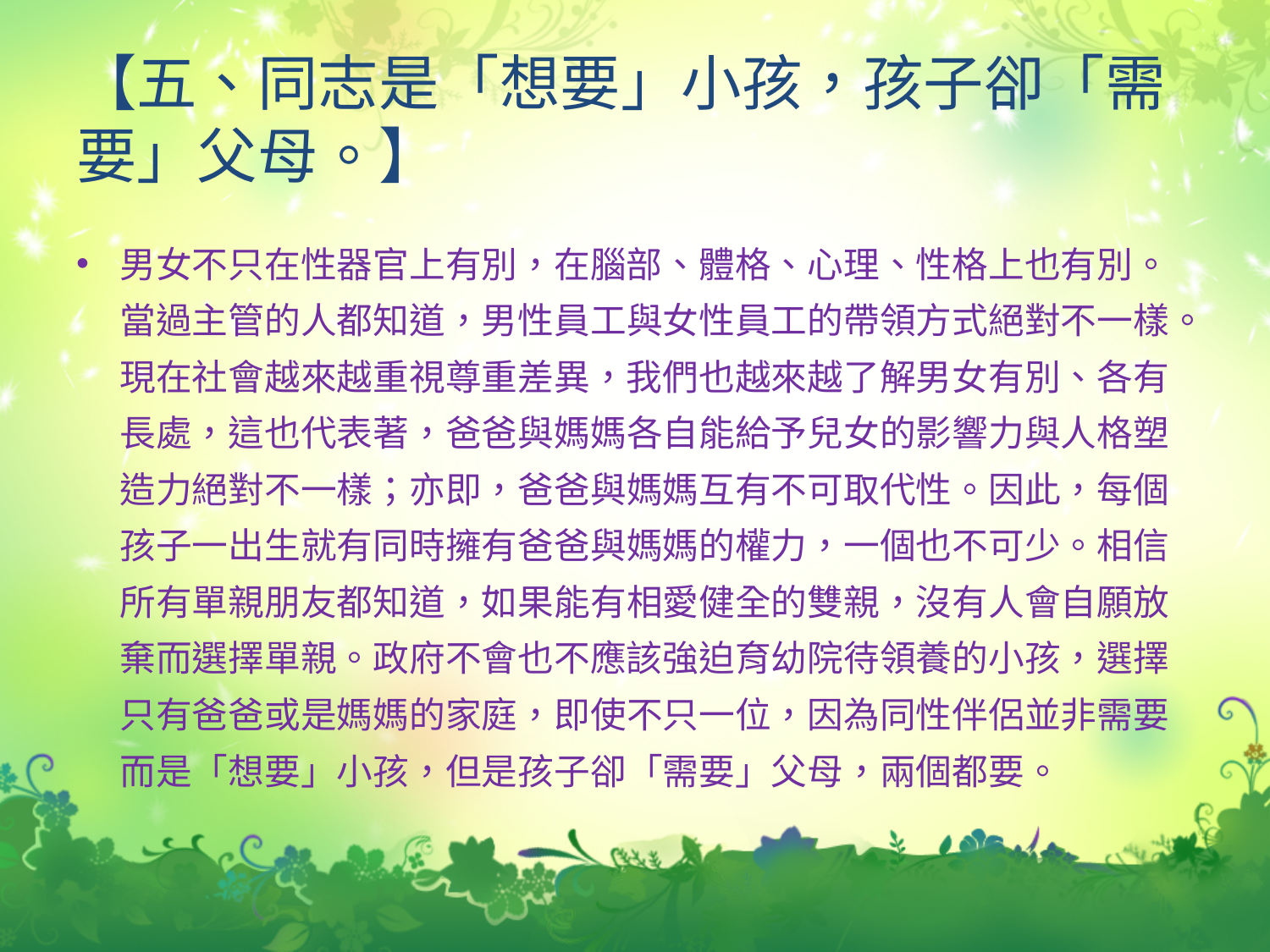

# 【五、同志是「想要」小孩，孩子卻「需要」父母。】
男女不只在性器官上有別，在腦部、體格、心理、性格上也有別。當過主管的人都知道，男性員工與女性員工的帶領方式絕對不一樣。現在社會越來越重視尊重差異，我們也越來越了解男女有別、各有長處，這也代表著，爸爸與媽媽各自能給予兒女的影響力與人格塑造力絕對不一樣；亦即，爸爸與媽媽互有不可取代性。因此，每個孩子一出生就有同時擁有爸爸與媽媽的權力，一個也不可少。相信所有單親朋友都知道，如果能有相愛健全的雙親，沒有人會自願放棄而選擇單親。政府不會也不應該強迫育幼院待領養的小孩，選擇只有爸爸或是媽媽的家庭，即使不只一位，因為同性伴侶並非需要而是「想要」小孩，但是孩子卻「需要」父母，兩個都要。